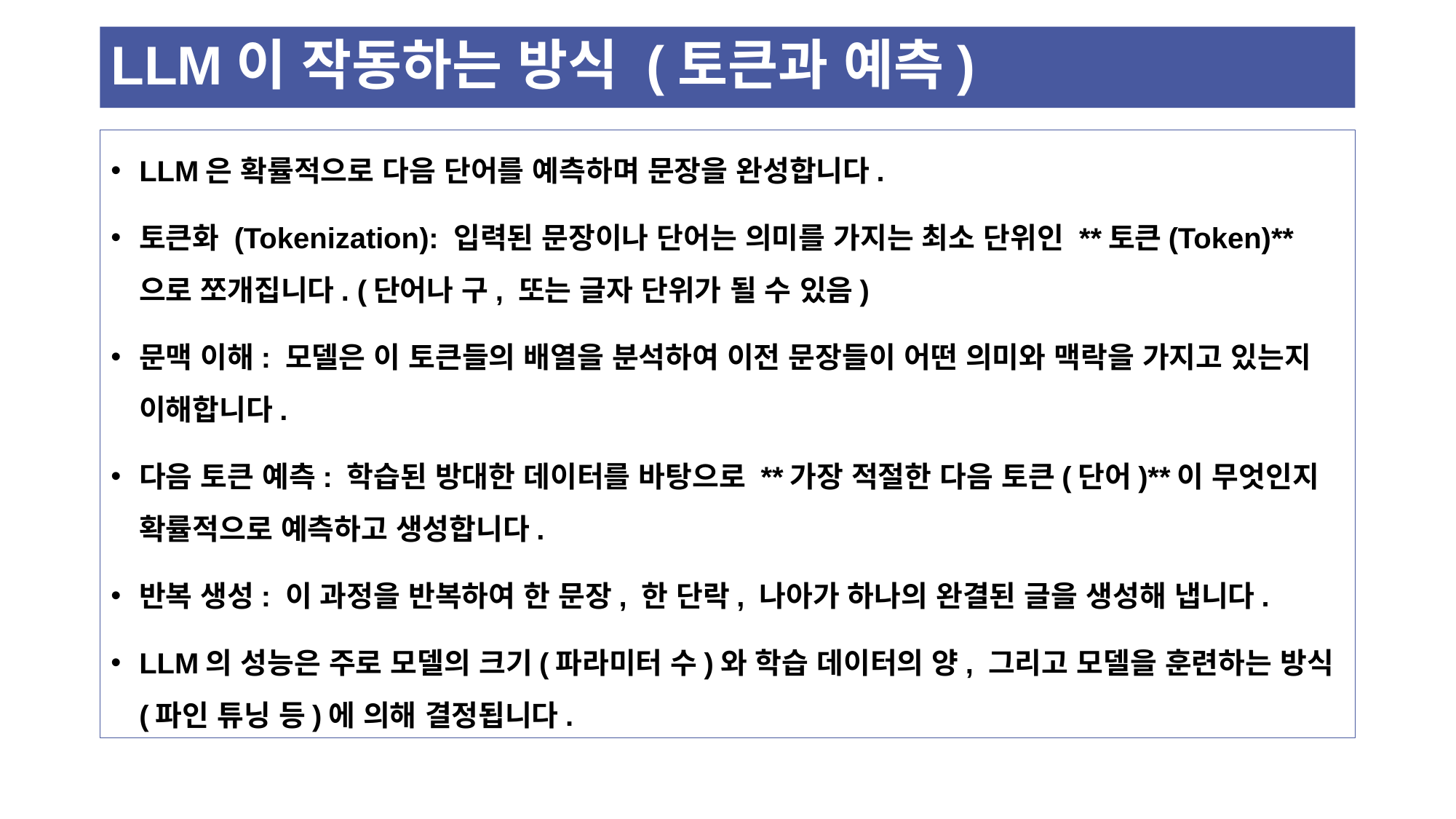

# LLM이 작동하는 방식 (토큰과 예측)
LLM은 확률적으로 다음 단어를 예측하며 문장을 완성합니다.
토큰화 (Tokenization): 입력된 문장이나 단어는 의미를 가지는 최소 단위인 **토큰(Token)**으로 쪼개집니다. (단어나 구, 또는 글자 단위가 될 수 있음)
문맥 이해: 모델은 이 토큰들의 배열을 분석하여 이전 문장들이 어떤 의미와 맥락을 가지고 있는지 이해합니다.
다음 토큰 예측: 학습된 방대한 데이터를 바탕으로 **가장 적절한 다음 토큰(단어)**이 무엇인지 확률적으로 예측하고 생성합니다.
반복 생성: 이 과정을 반복하여 한 문장, 한 단락, 나아가 하나의 완결된 글을 생성해 냅니다.
LLM의 성능은 주로 모델의 크기(파라미터 수)와 학습 데이터의 양, 그리고 모델을 훈련하는 방식(파인 튜닝 등)에 의해 결정됩니다.